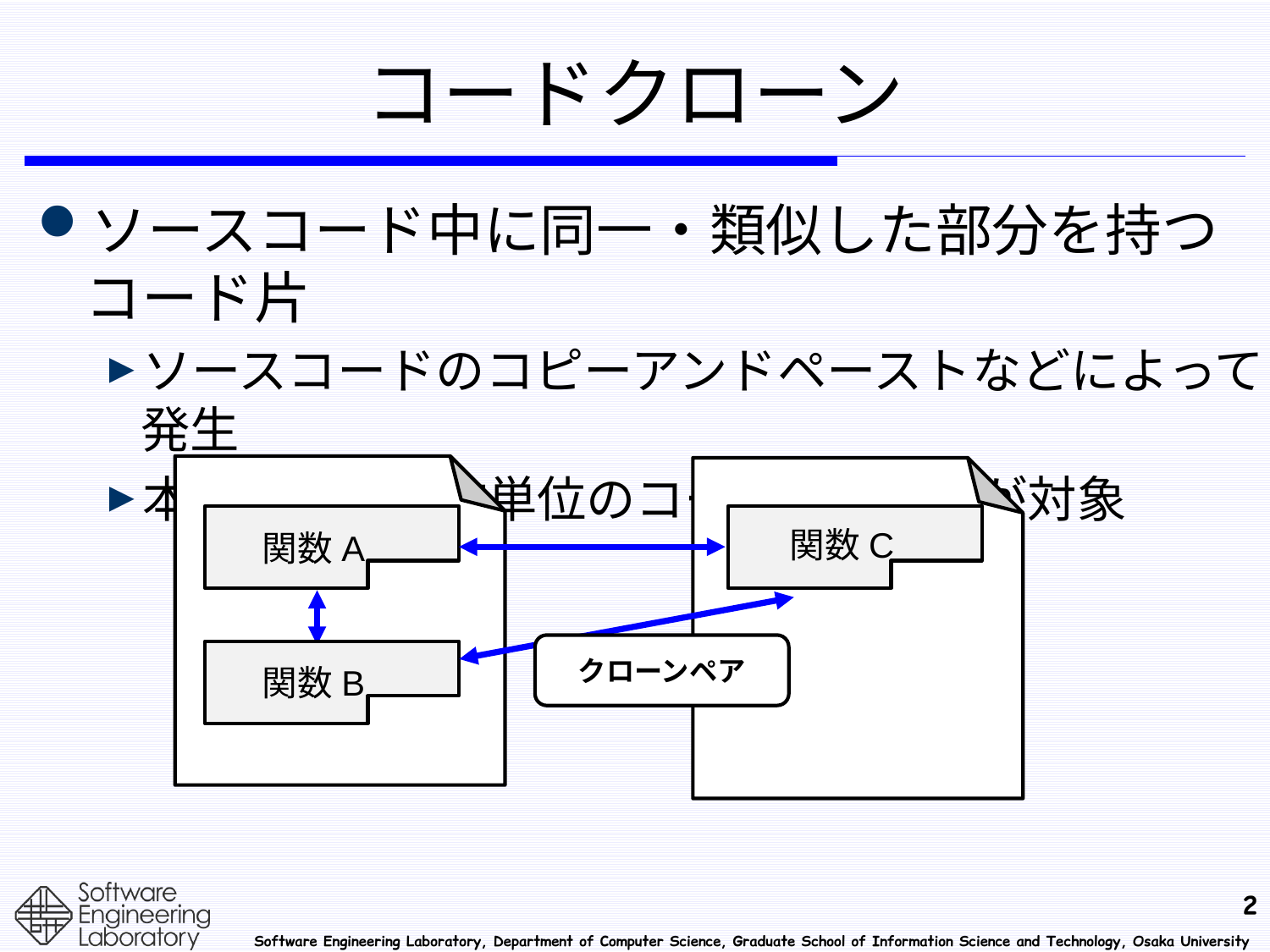

# コードクローン
ソースコード中に同一・類似した部分を持つコード片
ソースコードのコピーアンドペーストなどによって発生
本研究では関数単位のコードクローンが対象

関数C
関数A
クローンペア

関数B